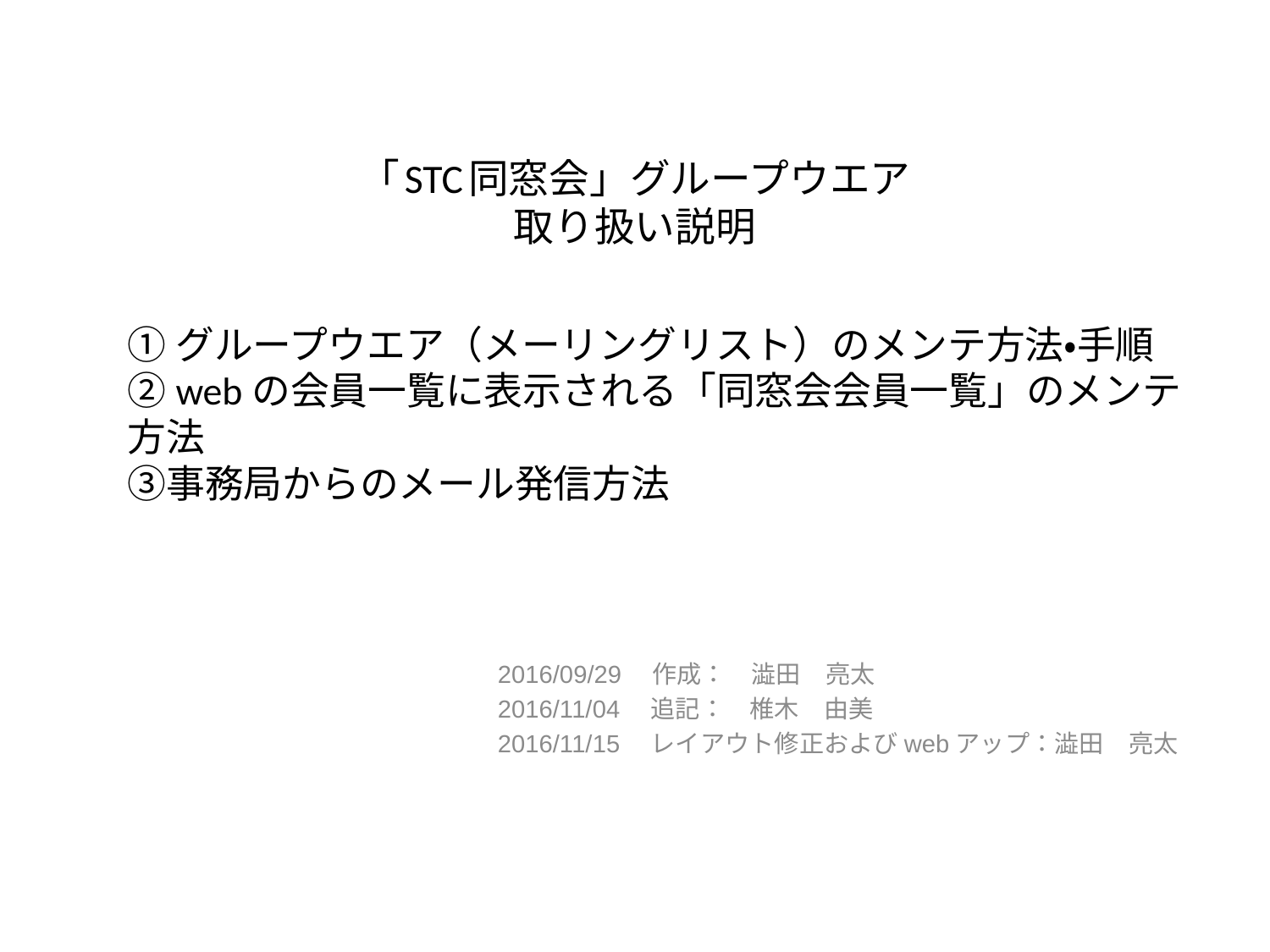

# 「STC同窓会」グループウエア 取り扱い説明
①グループウエア（メーリングリスト）のメンテ方法・手順
②webの会員一覧に表示される「同窓会会員一覧」のメンテ方法
③事務局からのメール発信方法
2016/09/29　作成：　澁田　亮太
2016/11/04　追記：　椎木　由美
2016/11/15　レイアウト修正およびwebアップ：澁田　亮太